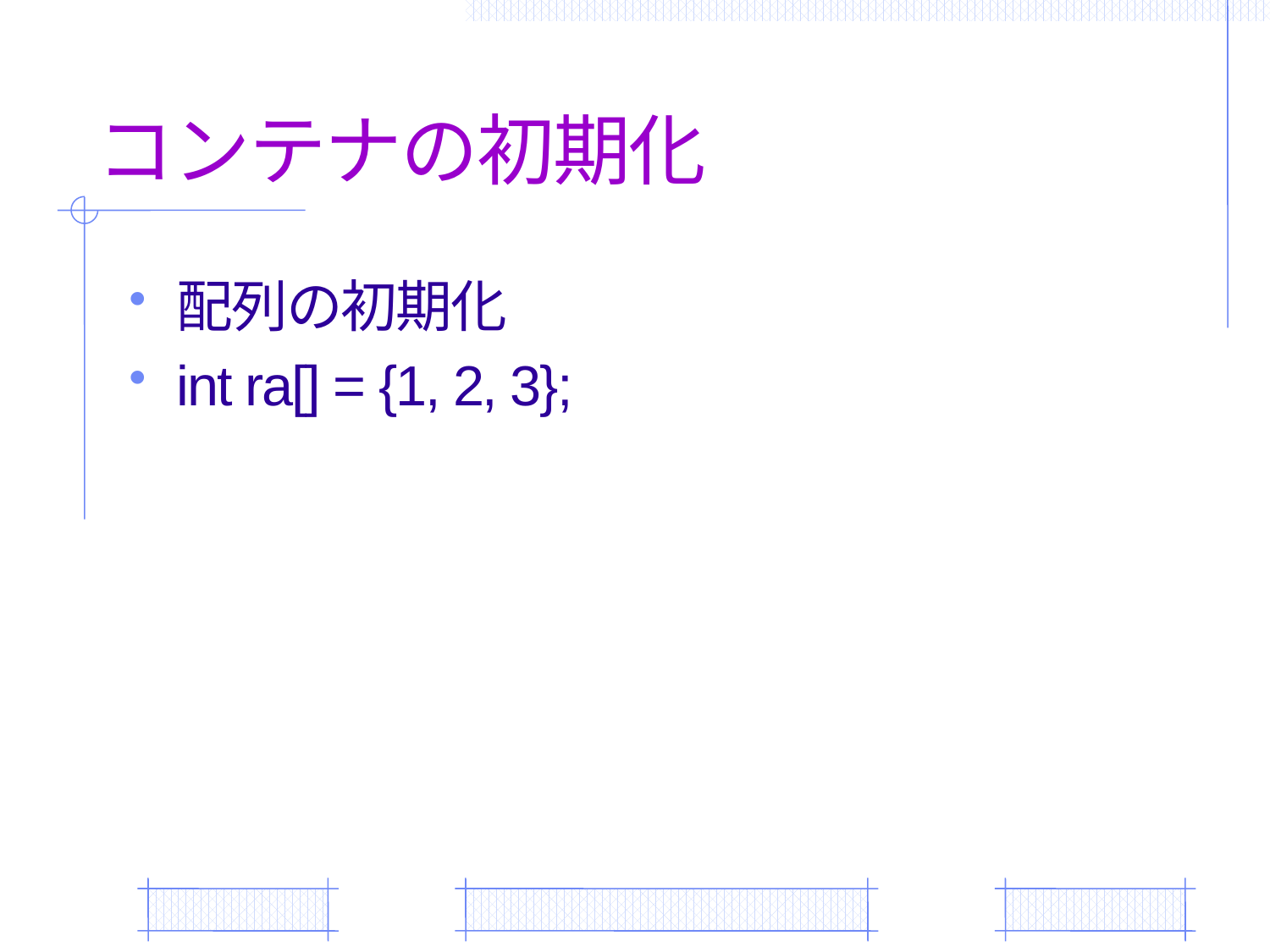

# コンテナの初期化
配列の初期化
int ra[] = {1, 2, 3};